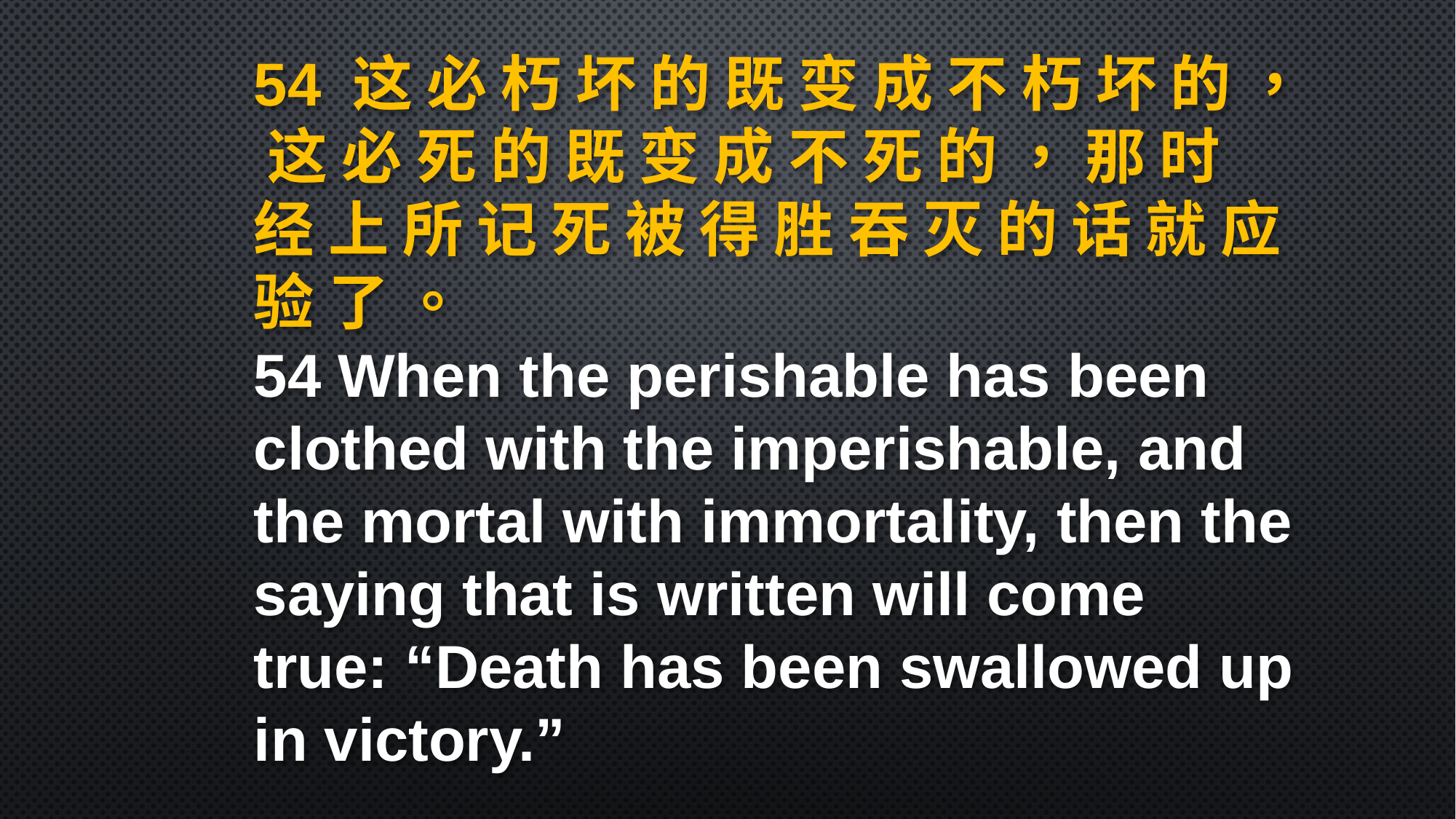

54 这 必 朽 坏 的 既 变 成 不 朽 坏 的 ， 这 必 死 的 既 变 成 不 死 的 ， 那 时 经 上 所 记 死 被 得 胜 吞 灭 的 话 就 应 验 了 。
54 When the perishable has been clothed with the imperishable, and the mortal with immortality, then the saying that is written will come true: “Death has been swallowed up in victory.”